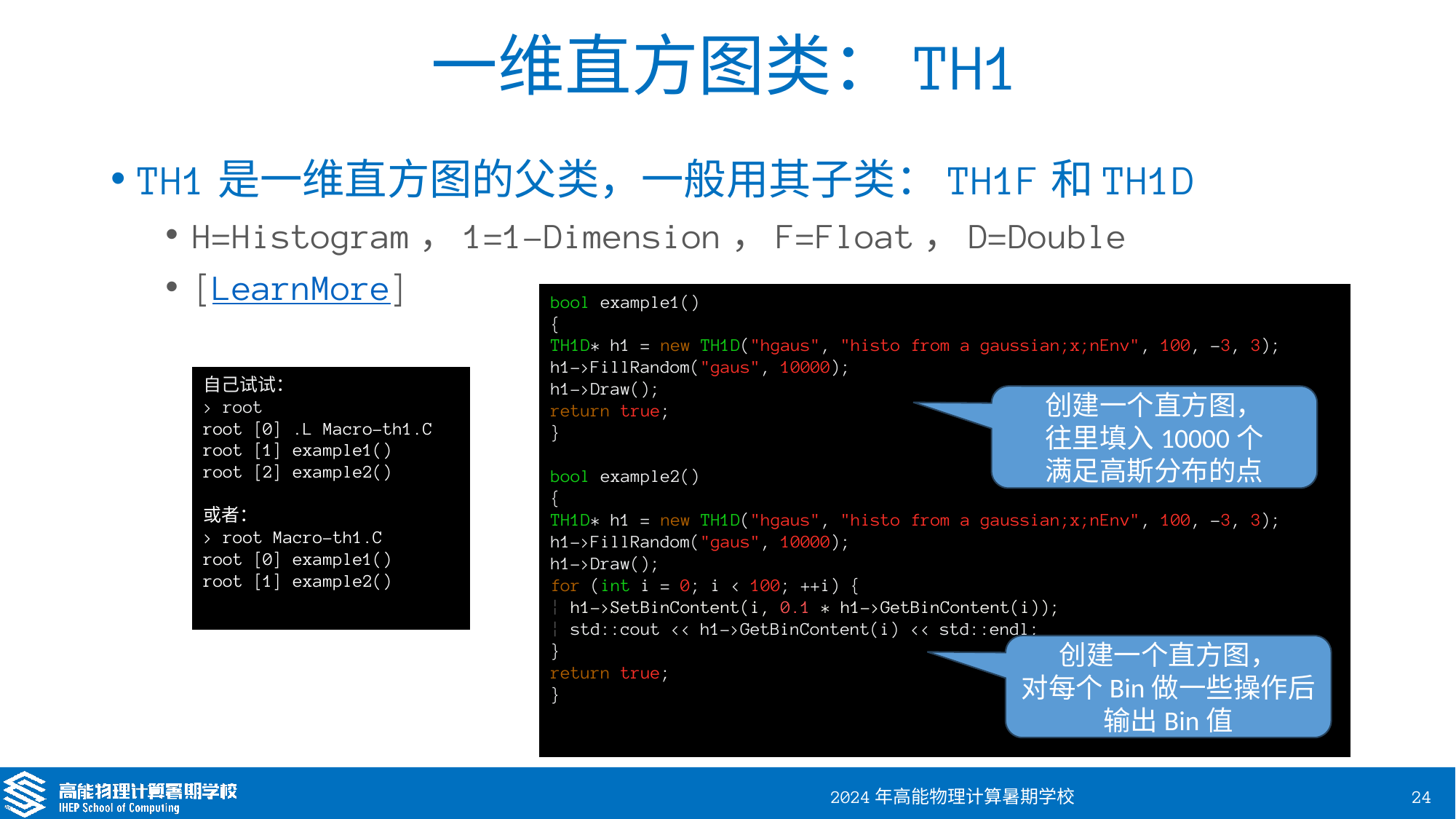

# 一维直方图类：TH1
TH1是一维直方图的父类，一般用其子类：TH1F和TH1D
H=Histogram，1=1-Dimension，F=Float，D=Double
[LearnMore]

bool example1()
{
TH1D* h1 = new TH1D("hgaus", "histo from a gaussian;x;nEnv", 100, -3, 3);
h1->FillRandom("gaus", 10000);
h1->Draw();
return true;
}
bool example2()
{
TH1D* h1 = new TH1D("hgaus", "histo from a gaussian;x;nEnv", 100, -3, 3);
h1->FillRandom("gaus", 10000);
h1->Draw();
for (int i = 0; i < 100; ++i) {
¦ h1->SetBinContent(i, 0.1 * h1->GetBinContent(i));
¦ std::cout << h1->GetBinContent(i) << std::endl;
}
return true;
}

自己试试：
> root
root [0] .L Macro-th1.C
root [1] example1()
root [2] example2()

或者：
> root Macro-th1.C
root [0] example1()
root [1] example2()

创建一个直方图，
往里填入10000个
满足高斯分布的点
创建一个直方图，
对每个Bin做一些操作后输出Bin值
2024年高能物理计算暑期学校
24